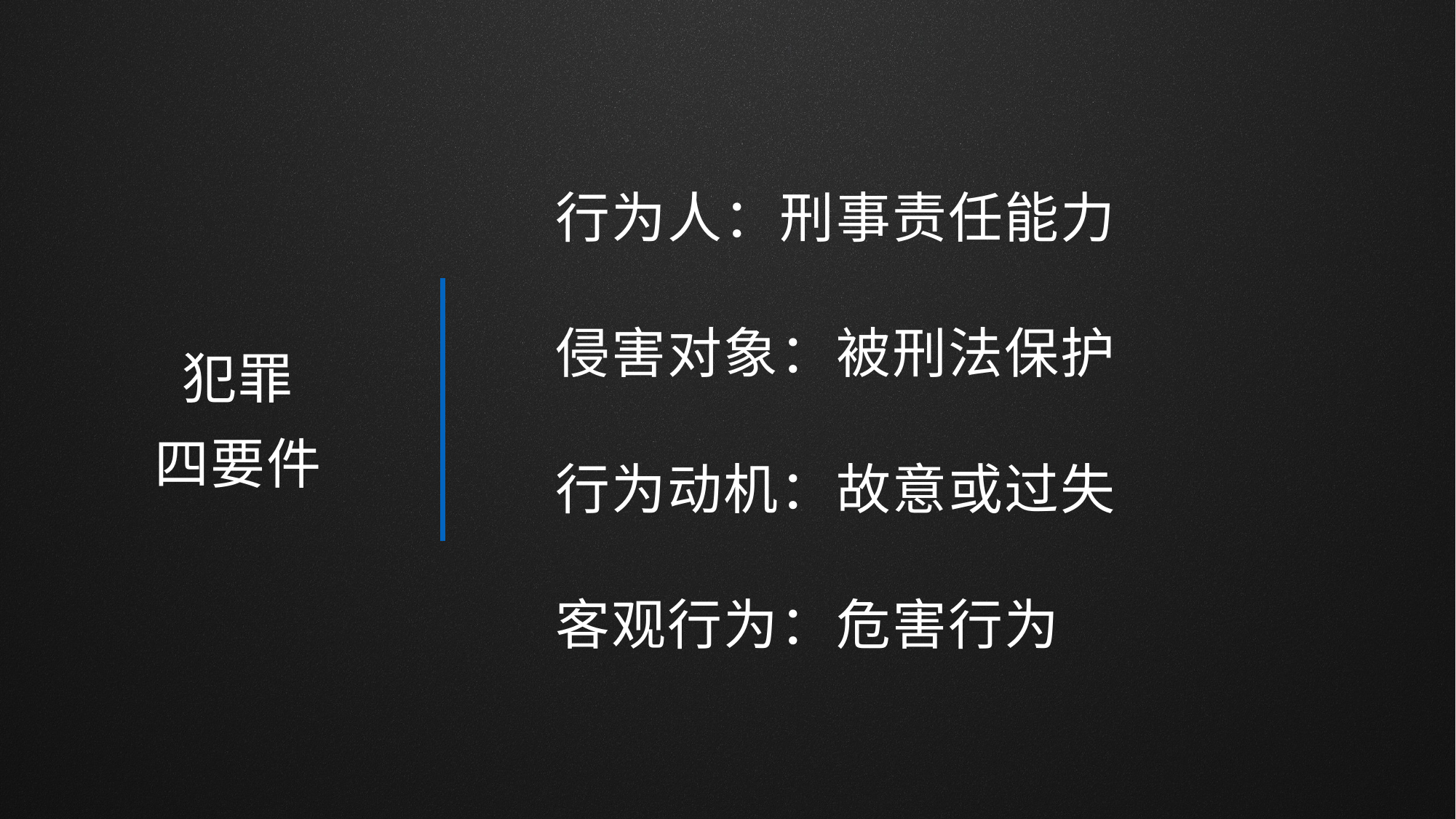

行为人：刑事责任能力

侵害对象：被刑法保护
犯罪
四要件
行为动机：故意或过失
客观行为：危害行为